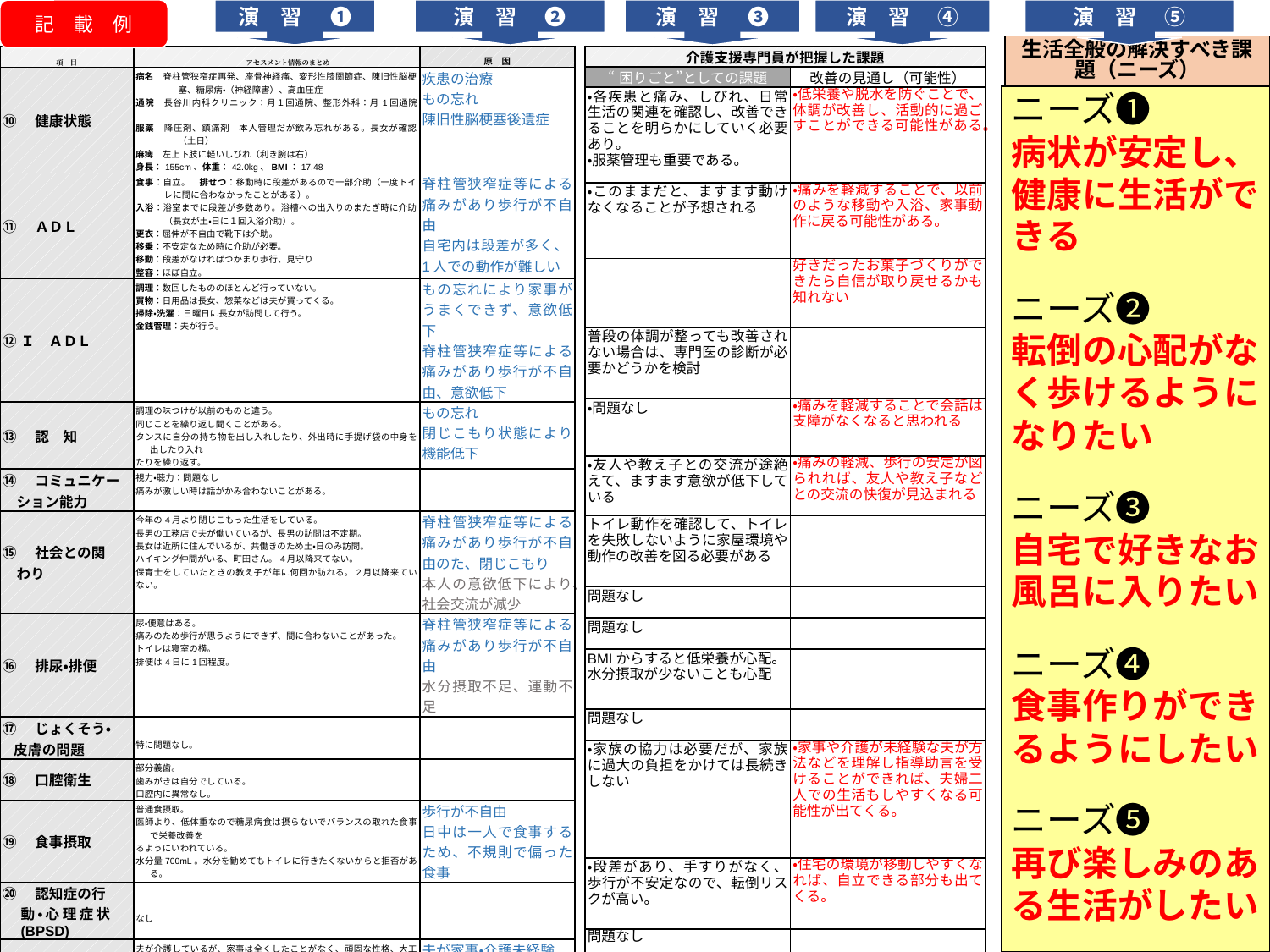

記　載　例
演　習　　❶
演　習　　❷
演　習　　❸
演　習　　④
演　習　　⑤
生活全般の解決すべき課題（ニーズ）
| 項　目 | アセスメント情報のまとめ | 原　因 |
| --- | --- | --- |
| ⑩　健康状態 | 病名　脊柱管狭窄症再発、座骨神経痛、変形性膝関節症、陳旧性脳梗塞、糖尿病・（神経障害）、高血圧症 通院　長谷川内科クリニック：月１回通院、整形外科：月1回通院 服薬　降圧剤、鎮痛剤　本人管理だが飲み忘れがある。長女が確認（土日） 麻痺　左上下肢に軽いしびれ（利き腕は右） 身長：155cm、体重：42.0kg、BMI：17.48 | 疾患の治療 もの忘れ 陳旧性脳梗塞後遺症 |
| ⑪　ＡＤＬ | 食事：自立。　排せつ：移動時に段差があるので一部介助（一度トイレに間に合わなかったことがある）。 入浴：浴室までに段差が多数あり。浴槽への出入りのまたぎ時に介助（長女が土・日に１回入浴介助）。 更衣：屈伸が不自由で靴下は介助。 移乗：不安定なため時に介助が必要。 移動：段差がなければつかまり歩行、見守り 整容：ほぼ自立。 | 脊柱管狭窄症等による痛みがあり歩行が不自由 自宅内は段差が多く、1人での動作が難しい |
| ⑫Ｉ　ＡＤＬ | 調理：数回したもののほとんど行っていない。 買物：日用品は長女、惣菜などは夫が買ってくる。 掃除・洗濯：日曜日に長女が訪問して行う。 金銭管理：夫が行う。 | もの忘れにより家事がうまくできず、意欲低下 脊柱管狭窄症等による痛みがあり歩行が不自由、意欲低下 |
| ⑬　認　知 | 調理の味つけが以前のものと違う。 同じことを繰り返し聞くことがある。 タンスに自分の持ち物を出し入れしたり、外出時に手提げ袋の中身を出したり入れ たりを繰り返す。 | もの忘れ 閉じこもり状態により機能低下 |
| ⑭　コミュニケーション能力 | 視力・聴力：問題なし 痛みが激しい時は話がかみ合わないことがある。 |  |
| ⑮　社会との関 わり | 今年の4月より閉じこもった生活をしている。 長男の工務店で夫が働いているが、長男の訪問は不定期。 長女は近所に住んでいるが、共働きのため土・日のみ訪問。 ハイキング仲間がいる、町田さん。4月以降来てない。 保育士をしていたときの教え子が年に何回か訪れる。2月以降来ていない。 | 脊柱管狭窄症等による痛みがあり歩行が不自由のた、閉じこもり 本人の意欲低下により、社会交流が減少 |
| ⑯　排尿・排便 | 尿・便意はある。 痛みのため歩行が思うようにできず、間に合わないことがあった。 トイレは寝室の横。 排便は4日に1回程度。 | 脊柱管狭窄症等による痛みがあり歩行が不自由 水分摂取不足、運動不足 |
| ⑰　じょくそう・ 皮膚の問題 | 特に問題なし。 |  |
| ⑱　口腔衛生 | 部分義歯。 歯みがきは自分でしている。 口腔内に異常なし。 |  |
| ⑲　食事摂取 | 普通食摂取。 医師より、低体重なので糖尿病食は摂らないでバランスの取れた食事で栄養改善を るようにいわれている。 水分量700mL。水分を勧めてもトイレに行きたくないからと拒否がある。 | 歩行が不自由 日中は一人で食事するため、不規則で偏った食事 |
| ⑳　認知症の行 動・心理症状　(BPSD) | なし |  |
| ㉑　介護力 | 夫が介護しているが、家事は全くしたことがなく、頑固な性格、大工仕事はしているが健康というほどではない（虚弱）。 長女は土・日のみ。 | 夫が家事・介護未経験 介護力のある娘は、常に支援ができない |
| ㉒　居住環境 | 持ち家、２階建て、自室は１階にあり、１階部分で生活をしている。 布団で寝起きしている。 洗濯はしてないため、2階には上がらない。 段差が多い。 | 段差がある 布団のため寝起きが困難 |
| ㉓　特別な状況 | 特になし。 |  |
| 介護支援専門員が把握した課題 |  |
| --- | --- |
| “困りごと”としての課題 | 改善の見通し（可能性） |
| ・各疾患と痛み、しびれ、日常生活の関連を確認し、改善できることを明らかにしていく必要あり。 ・服薬管理も重要である。 | ・低栄養や脱水を防ぐことで、体調が改善し、活動的に過ごすことができる可能性がある。 |
| ・このままだと、ますます動けなくなることが予想される | ・痛みを軽減することで、以前のような移動や入浴、家事動作に戻る可能性がある。 |
|  | 好きだったお菓子づくりができたら自信が取り戻せるかも知れない |
| 普段の体調が整っても改善されない場合は、専門医の診断が必要かどうかを検討 |  |
| ・問題なし | ・痛みを軽減することで会話は支障がなくなると思われる |
| ・友人や教え子との交流が途絶えて、ますます意欲が低下している | ・痛みの軽減、歩行の安定が図られれば、友人や教え子などとの交流の快復が見込まれる |
| トイレ動作を確認して、トイレを失敗しないように家屋環境や動作の改善を図る必要がある |  |
| 問題なし |  |
| 問題なし |  |
| BMIからすると低栄養が心配。 水分摂取が少ないことも心配 |  |
| 問題なし |  |
| ・家族の協力は必要だが、家族に過大の負担をかけては長続きしない | ・家事や介護が未経験な夫が方法などを理解し指導助言を受けることができれば、夫婦二人での生活もしやすくなる可能性が出てくる。 |
| ・段差があり、手すりがなく、歩行が不安定なので、転倒リスクが高い。 | ・住宅の環境が移動しやすくなれば、自立できる部分も出てくる。 |
| 問題なし |  |
ニーズ❶
病状が安定し、健康に生活ができる

ニーズ➋
転倒の心配がなく歩けるようになりたい

ニーズ❸
自宅で好きなお風呂に入りたい

ニーズ❹
食事作りができるようにしたい
ニーズ❺
再び楽しみのある生活がしたい